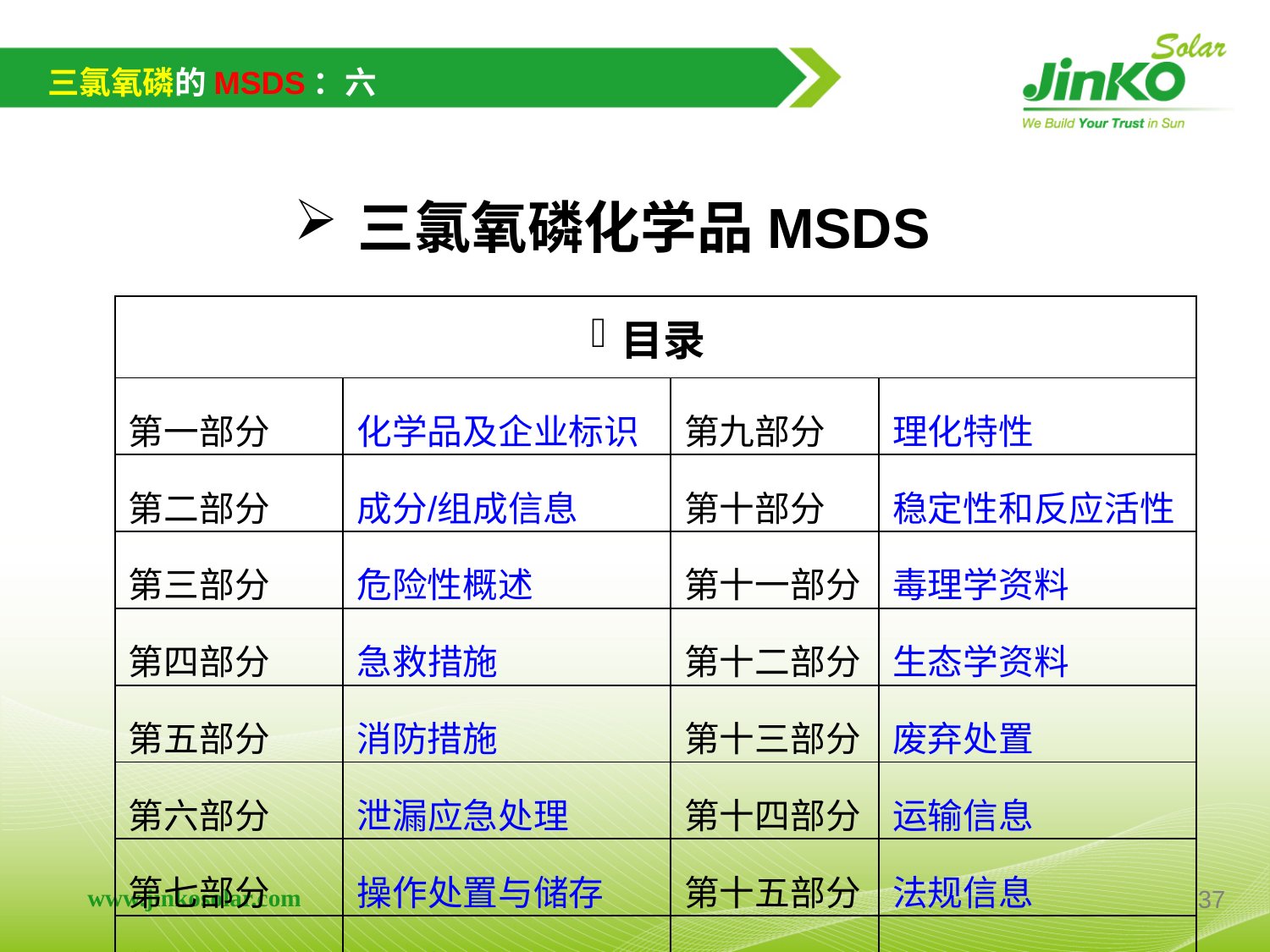

三氯氧磷的MSDS：六
三氯氧磷化学品MSDS
| 目录 |  |  |  |
| --- | --- | --- | --- |
| 第一部分 | 化学品及企业标识 | 第九部分 | 理化特性 |
| 第二部分 | 成分/组成信息 | 第十部分 | 稳定性和反应活性 |
| 第三部分 | 危险性概述 | 第十一部分 | 毒理学资料 |
| 第四部分 | 急救措施 | 第十二部分 | 生态学资料 |
| 第五部分 | 消防措施 | 第十三部分 | 废弃处置 |
| 第六部分 | 泄漏应急处理 | 第十四部分 | 运输信息 |
| 第七部分 | 操作处置与储存 | 第十五部分 | 法规信息 |
| 第八部分 | 接触控制/个体防护 |  |  |